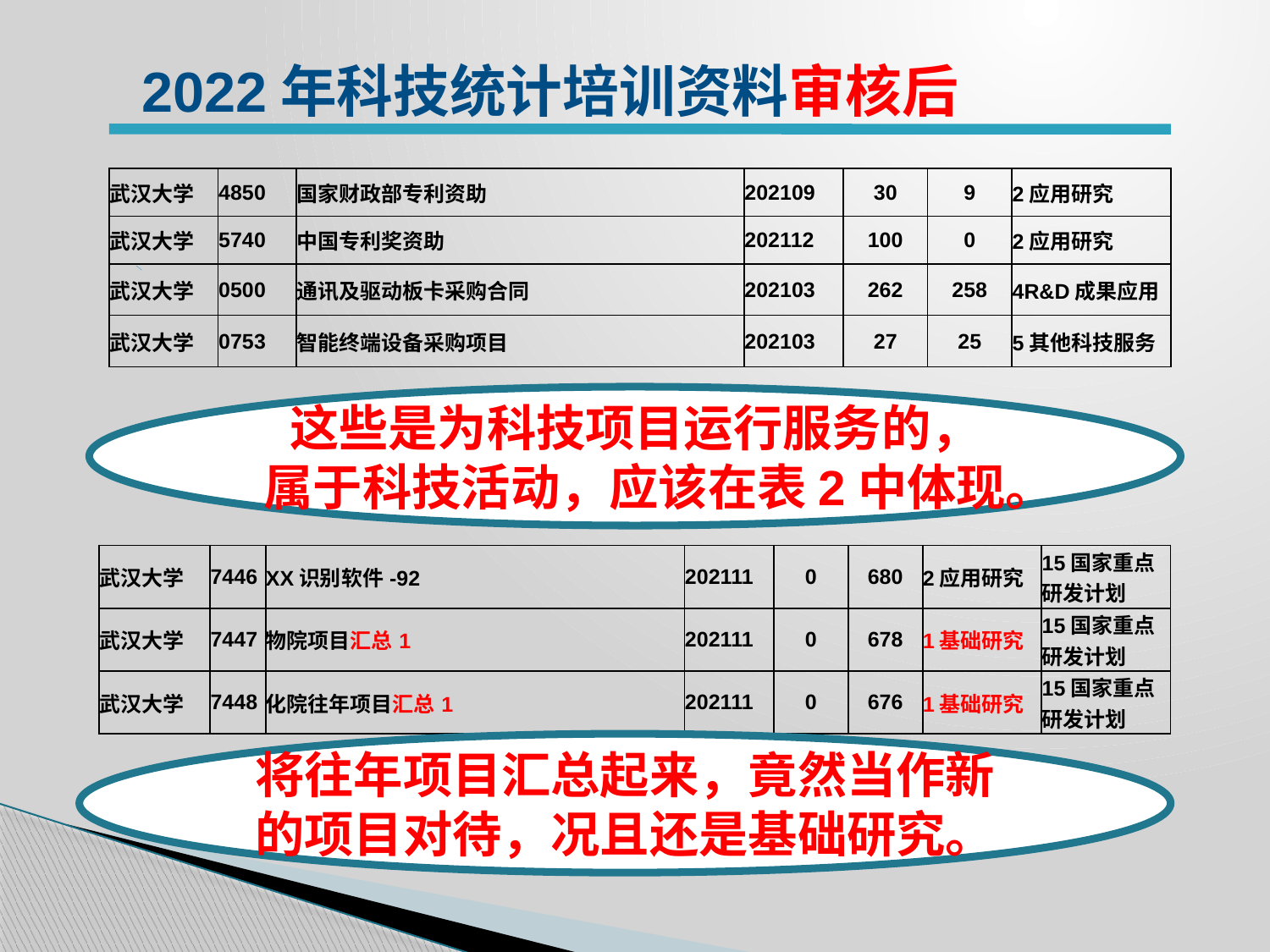

2022年科技统计培训资料审核后
| 武汉大学 | 4850 | 国家财政部专利资助 | 202109 | 30 | 9 | 2应用研究 |
| --- | --- | --- | --- | --- | --- | --- |
| 武汉大学 | 5740 | 中国专利奖资助 | 202112 | 100 | 0 | 2应用研究 |
| 武汉大学 | 0500 | 通讯及驱动板卡采购合同 | 202103 | 262 | 258 | 4R&D成果应用 |
| 武汉大学 | 0753 | 智能终端设备采购项目 | 202103 | 27 | 25 | 5其他科技服务 |
这些是为科技项目运行服务的，
属于科技活动，应该在表2中体现。
| 武汉大学 | 7446 | XX识别软件-92 | 202111 | 0 | 680 | 2应用研究 | 15国家重点研发计划 |
| --- | --- | --- | --- | --- | --- | --- | --- |
| 武汉大学 | 7447 | 物院项目汇总1 | 202111 | 0 | 678 | 1基础研究 | 15国家重点研发计划 |
| 武汉大学 | 7448 | 化院往年项目汇总1 | 202111 | 0 | 676 | 1基础研究 | 15国家重点研发计划 |
将往年项目汇总起来，竟然当作新的项目对待，况且还是基础研究。